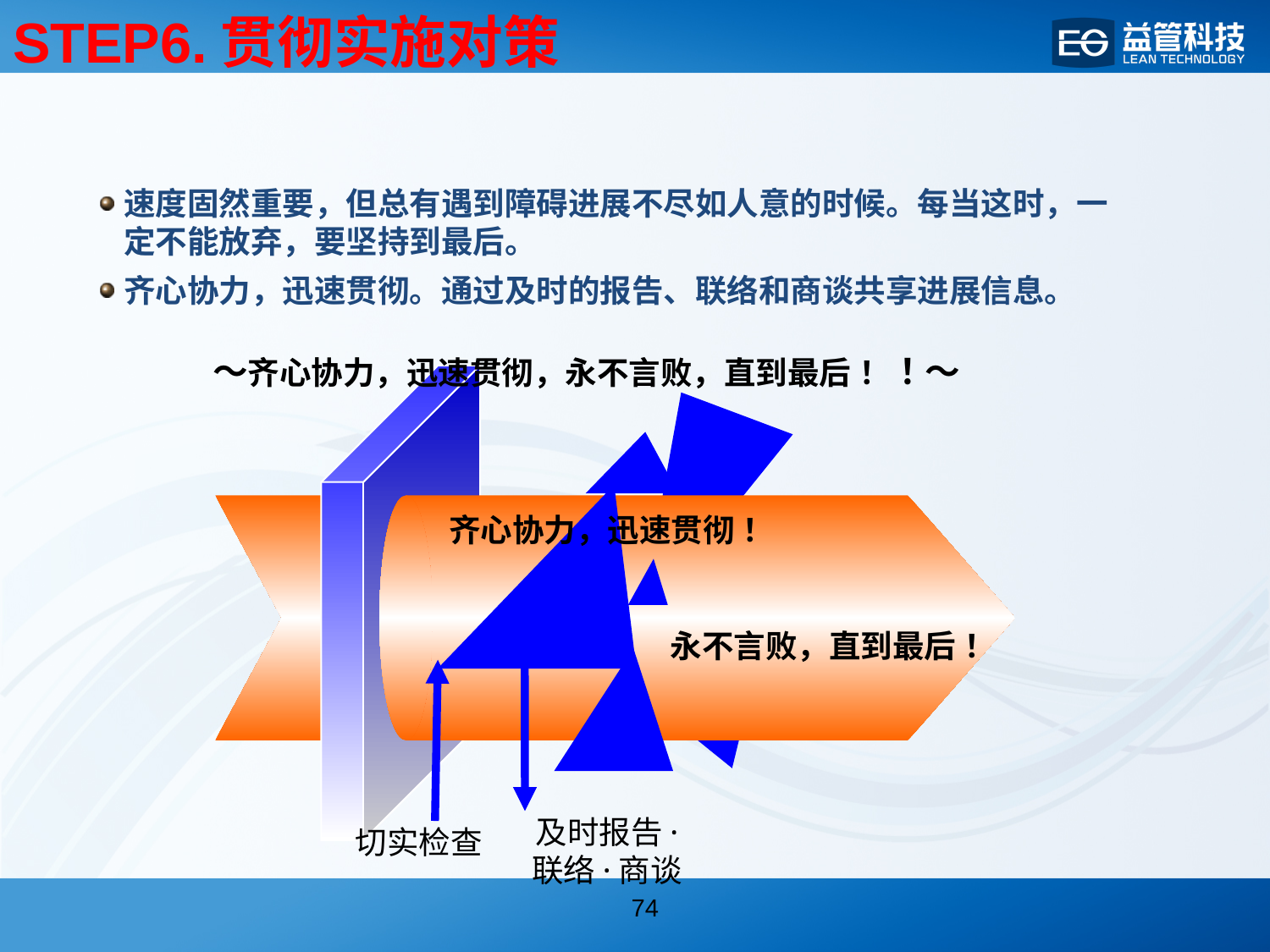

STEP6.贯彻实施对策
速度固然重要，但总有遇到障碍进展不尽如人意的时候。每当这时，一定不能放弃，要坚持到最后。
齐心协力，迅速贯彻。通过及时的报告、联络和商谈共享进展信息。
～齐心协力，迅速贯彻，永不言败，直到最后！ ！～

齐心协力，迅速贯彻！

永不言败，直到最后！

及时报告·
联络·商谈
切实检查